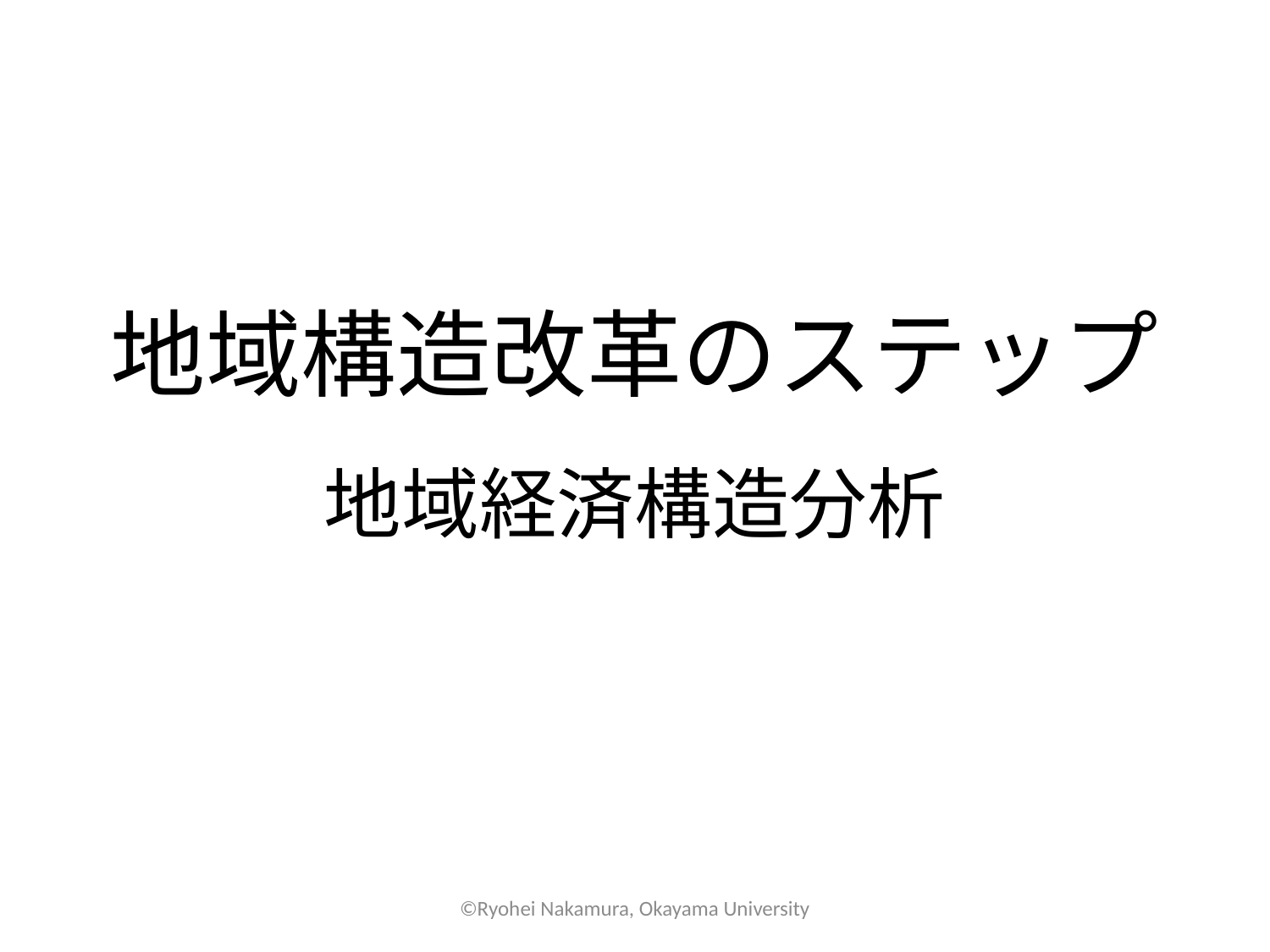

# 地域構造改革のステップ 地域経済構造分析
©Ryohei Nakamura, Okayama University